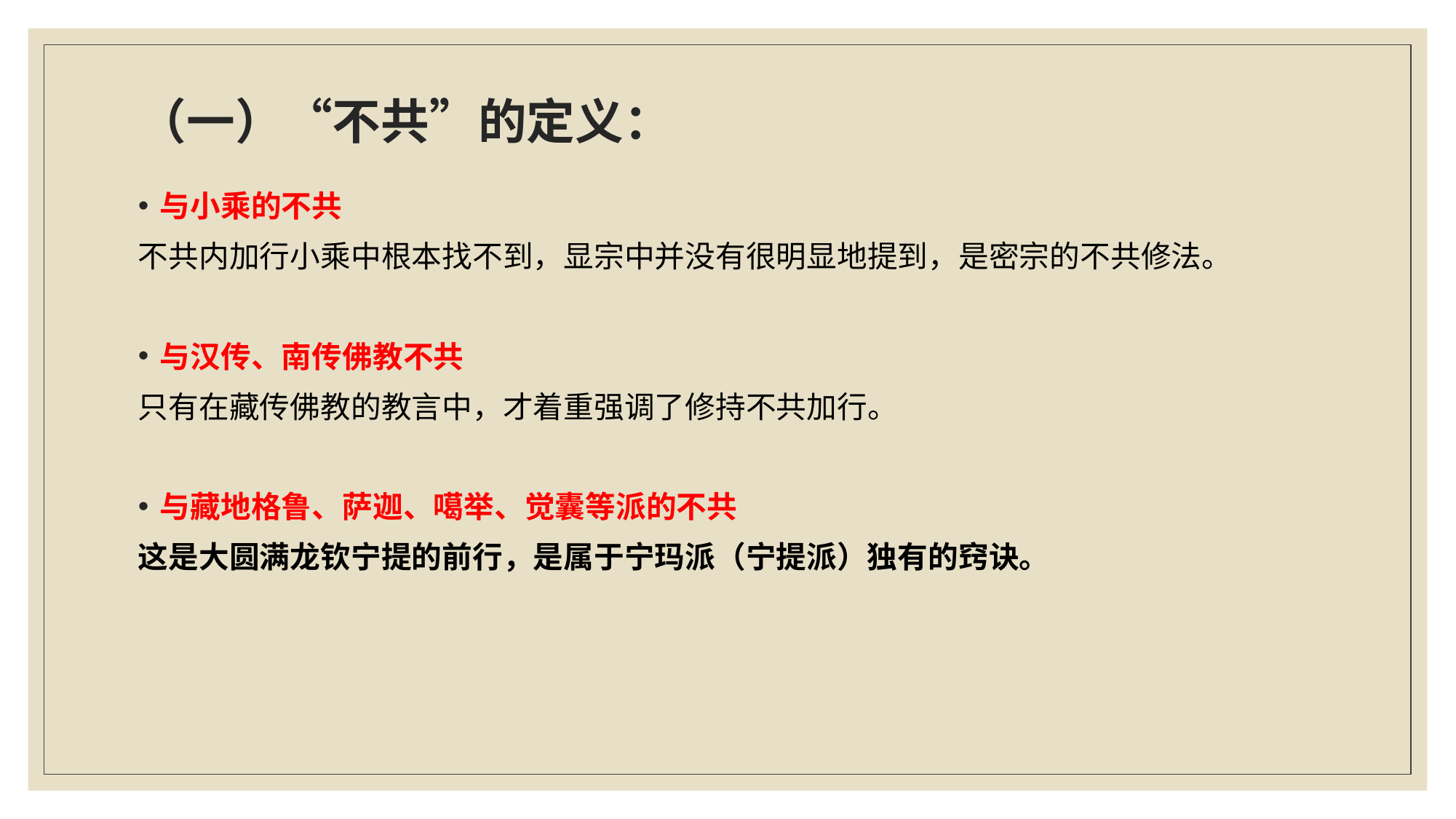

# （一）“不共”的定义：
与小乘的不共
不共内加行小乘中根本找不到，显宗中并没有很明显地提到，是密宗的不共修法。

与汉传、南传佛教不共
只有在藏传佛教的教言中，才着重强调了修持不共加行。

与藏地格鲁、萨迦、噶举、觉囊等派的不共
这是大圆满龙钦宁提的前行，是属于宁玛派（宁提派）独有的窍诀。